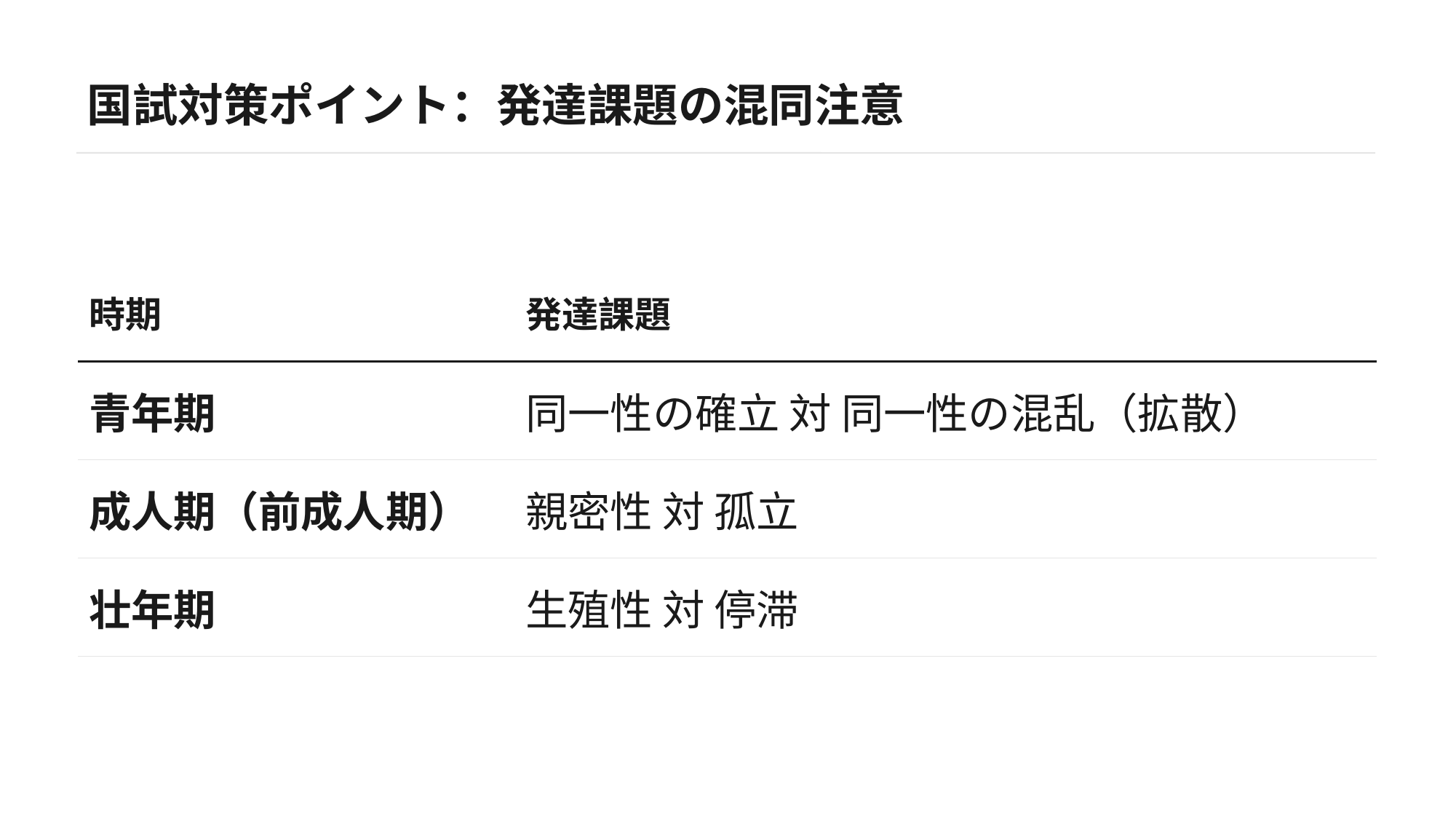

国試対策ポイント：発達課題の混同注意

| 時期 | 発達課題 |
| --- | --- |
| 青年期 | 同一性の確立 対 同一性の混乱（拡散） |
| 成人期（前成人期） | 親密性 対 孤立 |
| 壮年期 | 生殖性 対 停滞 |